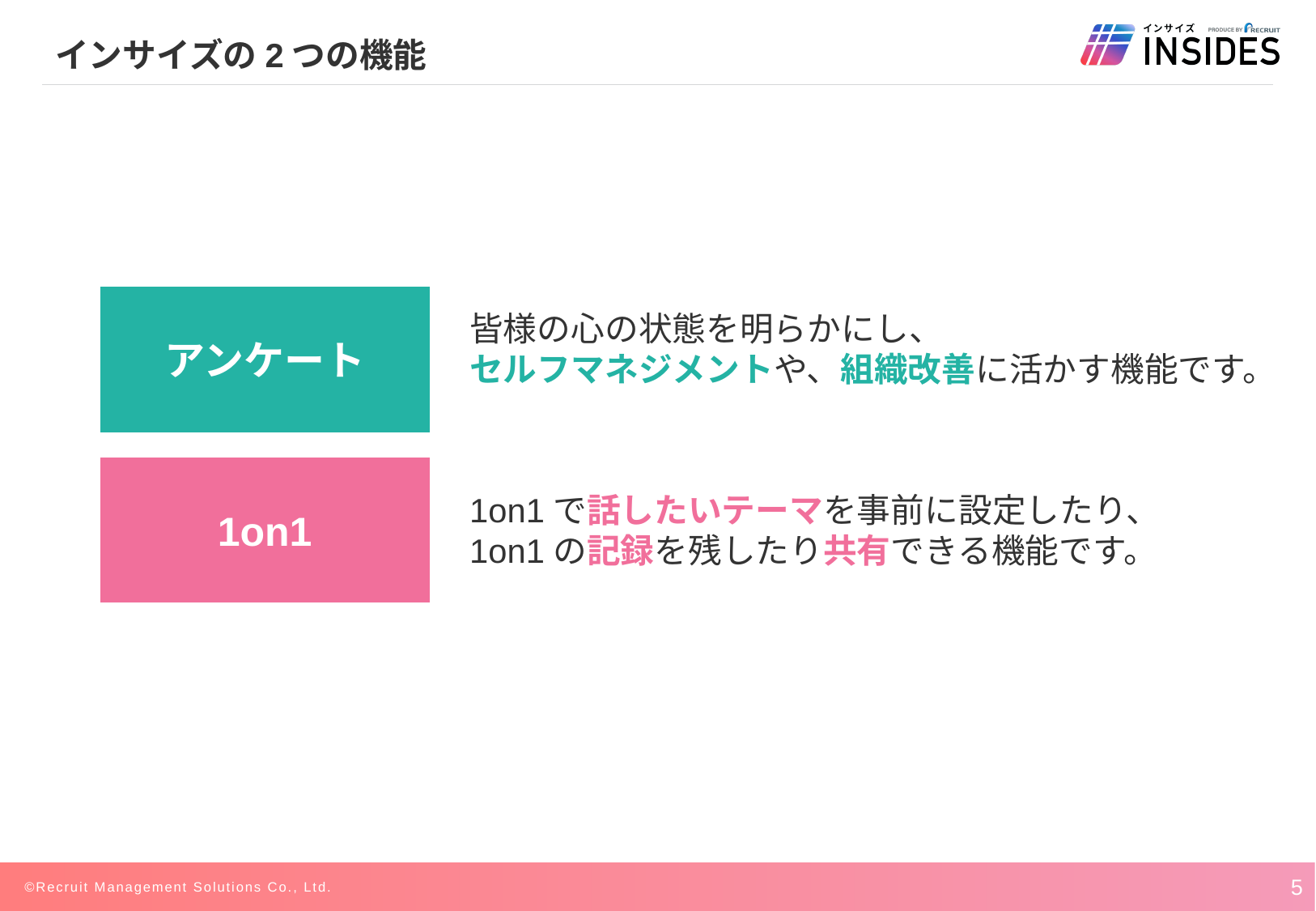

# インサイズの2つの機能
アンケート
皆様の心の状態を明らかにし、
セルフマネジメントや、組織改善に活かす機能です。
1on1
1on1で話したいテーマを事前に設定したり、
1on1の記録を残したり共有できる機能です。